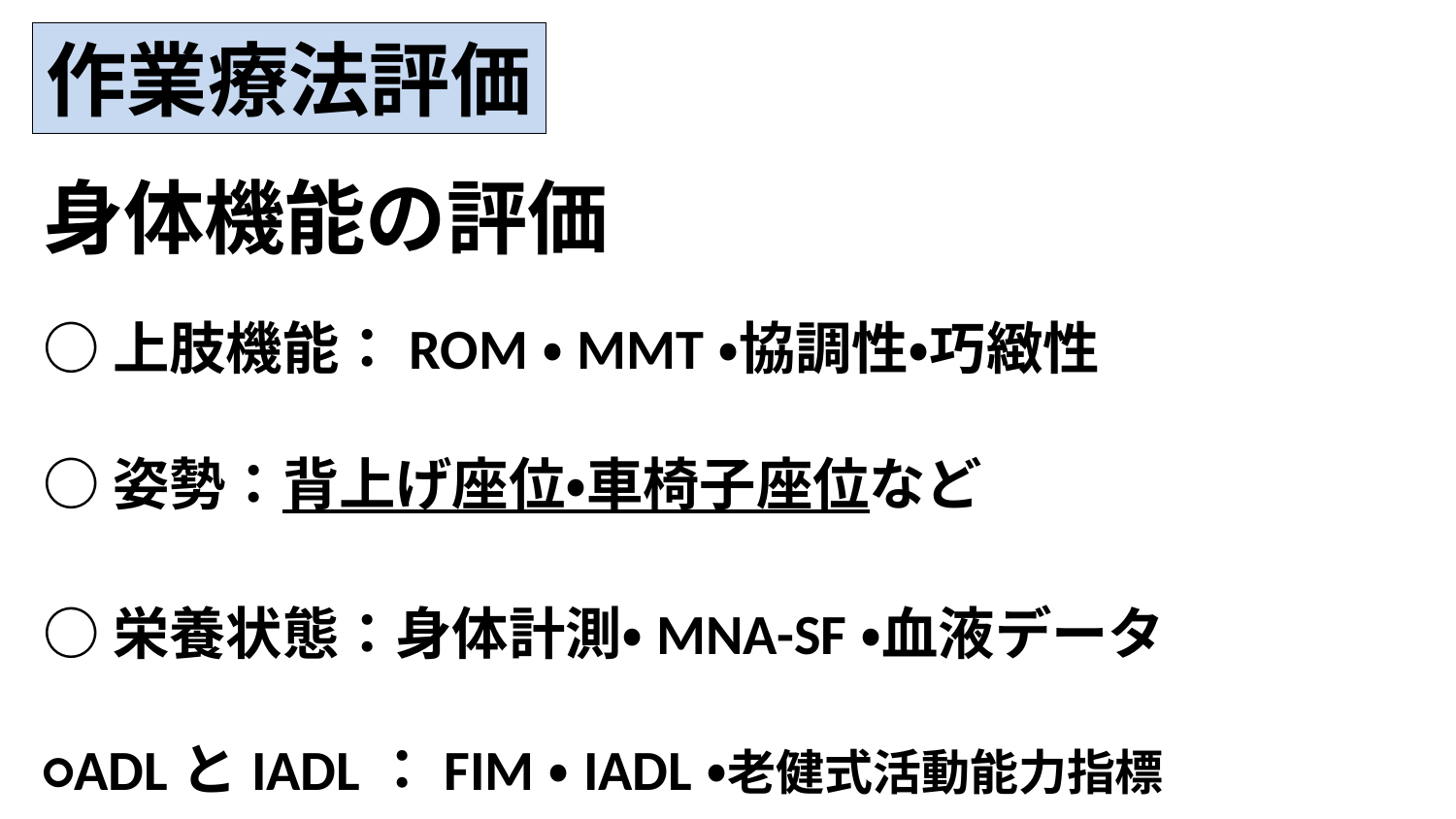

作業療法評価
身体機能の評価

○上肢機能：ROM・MMT・協調性・巧緻性

○姿勢：背上げ座位・車椅子座位など

○栄養状態：身体計測・MNA-SF・血液データ

○ADLとIADL：FIM・IADL・老健式活動能力指標